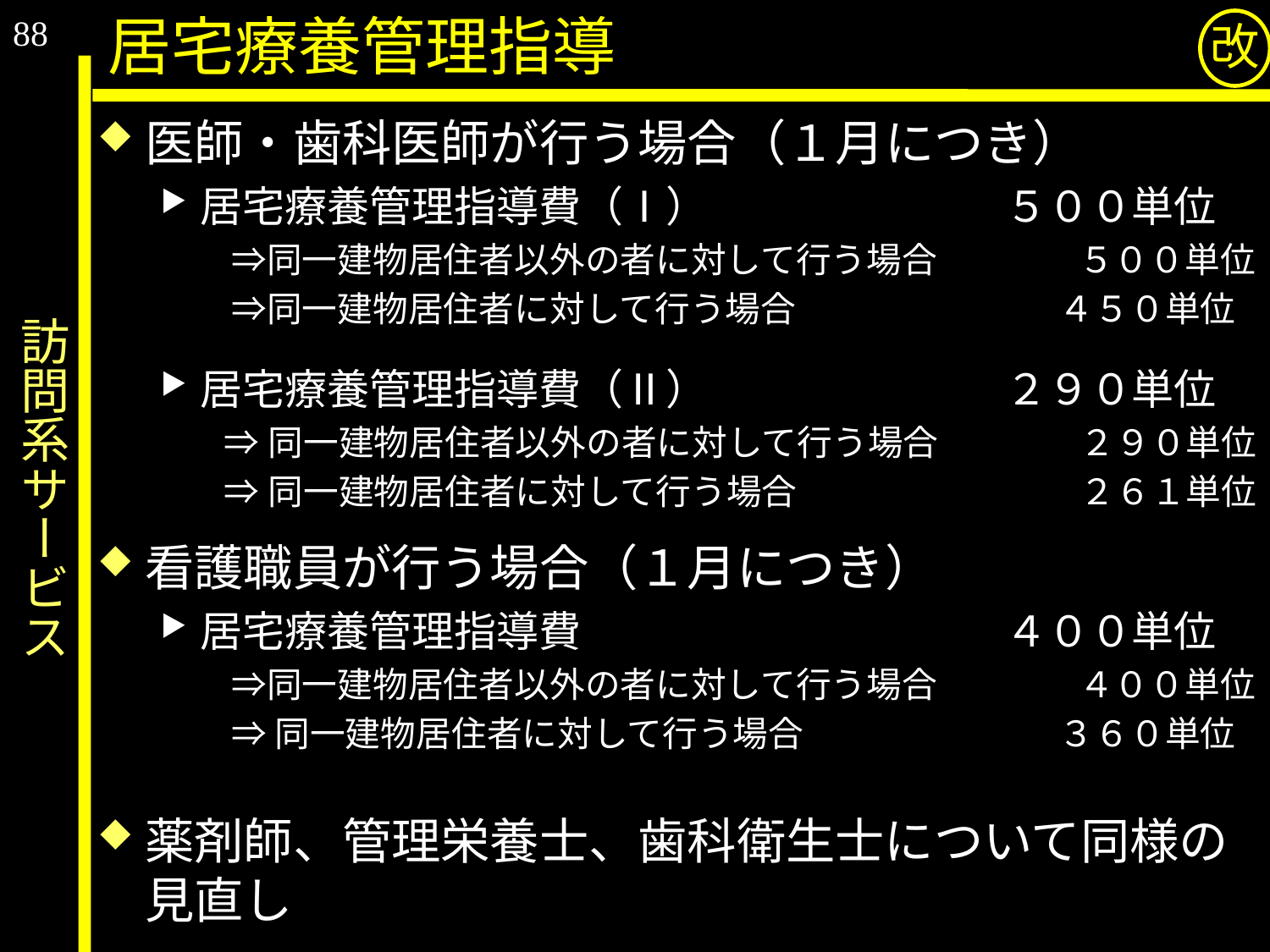

88
居宅療養管理指導
改

医師・歯科医師が行う場合（１月につき）
居宅療養管理指導費（Ⅰ）　　　　　　　５００単位
　　⇒同一建物居住者以外の者に対して行う場合　　　　５００単位
　　⇒同一建物居住者に対して行う場合 　 　　　　　　４５０単位

居宅療養管理指導費（Ⅱ）　　　　　　　２９０単位
⇒同一建物居住者以外の者に対して行う場合　　　　２９０単位
⇒同一建物居住者に対して行う場合　　　　　　　　２６１単位

看護職員が行う場合（１月につき）
居宅療養管理指導費　　　　　　　　　　４００単位
　　⇒同一建物居住者以外の者に対して行う場合　　　　４００単位
　　⇒ 同一建物居住者に対して行う場合　　　　　　　 ３６０単位

薬剤師、管理栄養士、歯科衛生士について同様の見直し
# 訪問系サービス